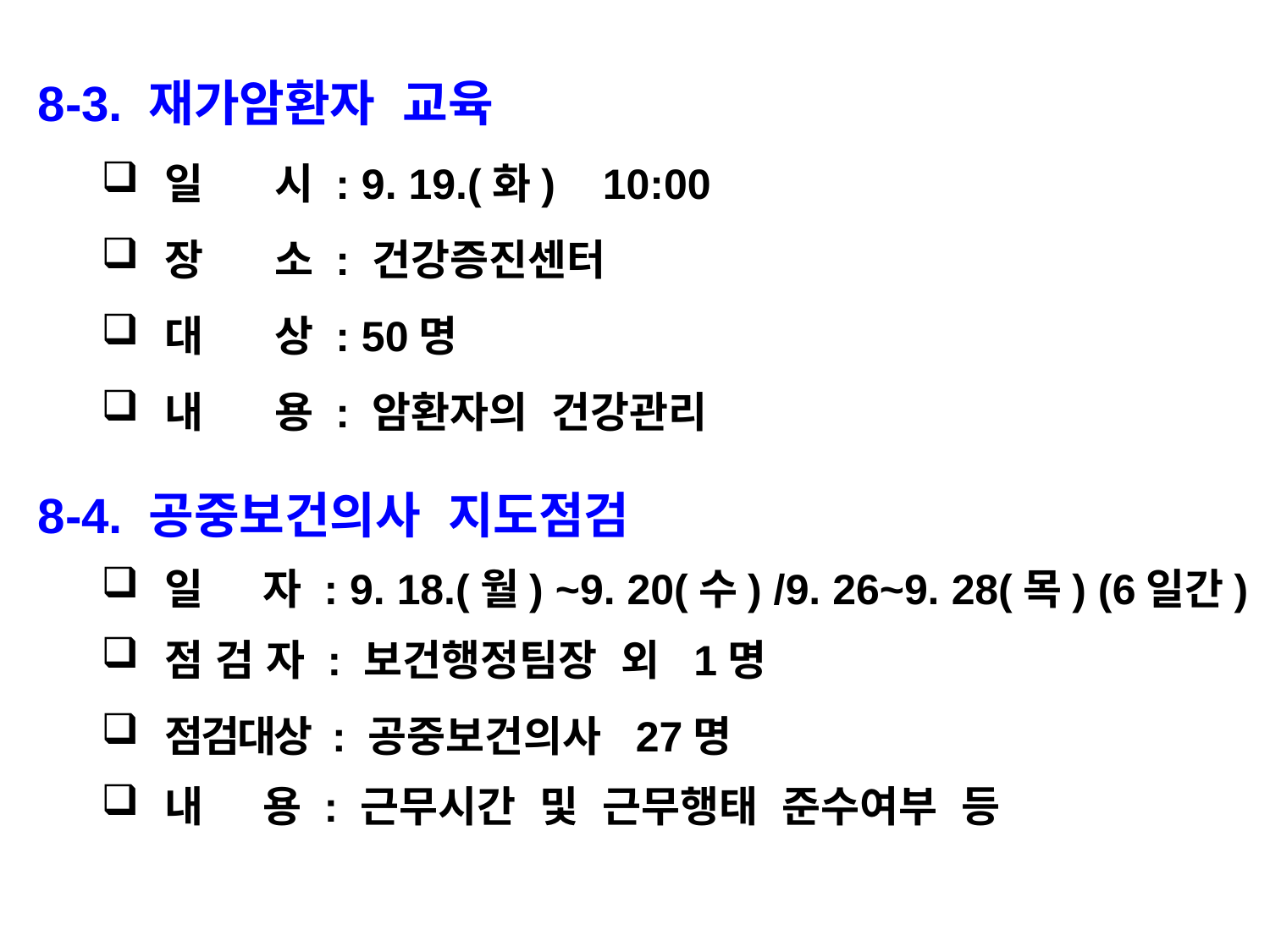

8-3. 재가암환자  교육
일      시 : 9. 19.(화)    10:00
장      소 : 건강증진센터
대      상 : 50명
내      용 : 암환자의  건강관리

8-4. 공중보건의사  지도점검
일     자 : 9. 18.(월) ~9. 20(수) /9. 26~9. 28(목) (6일간)
점 검 자 : 보건행정팀장  외  1명
점검대상 : 공중보건의사  27명
내     용 : 근무시간  및  근무행태  준수여부  등